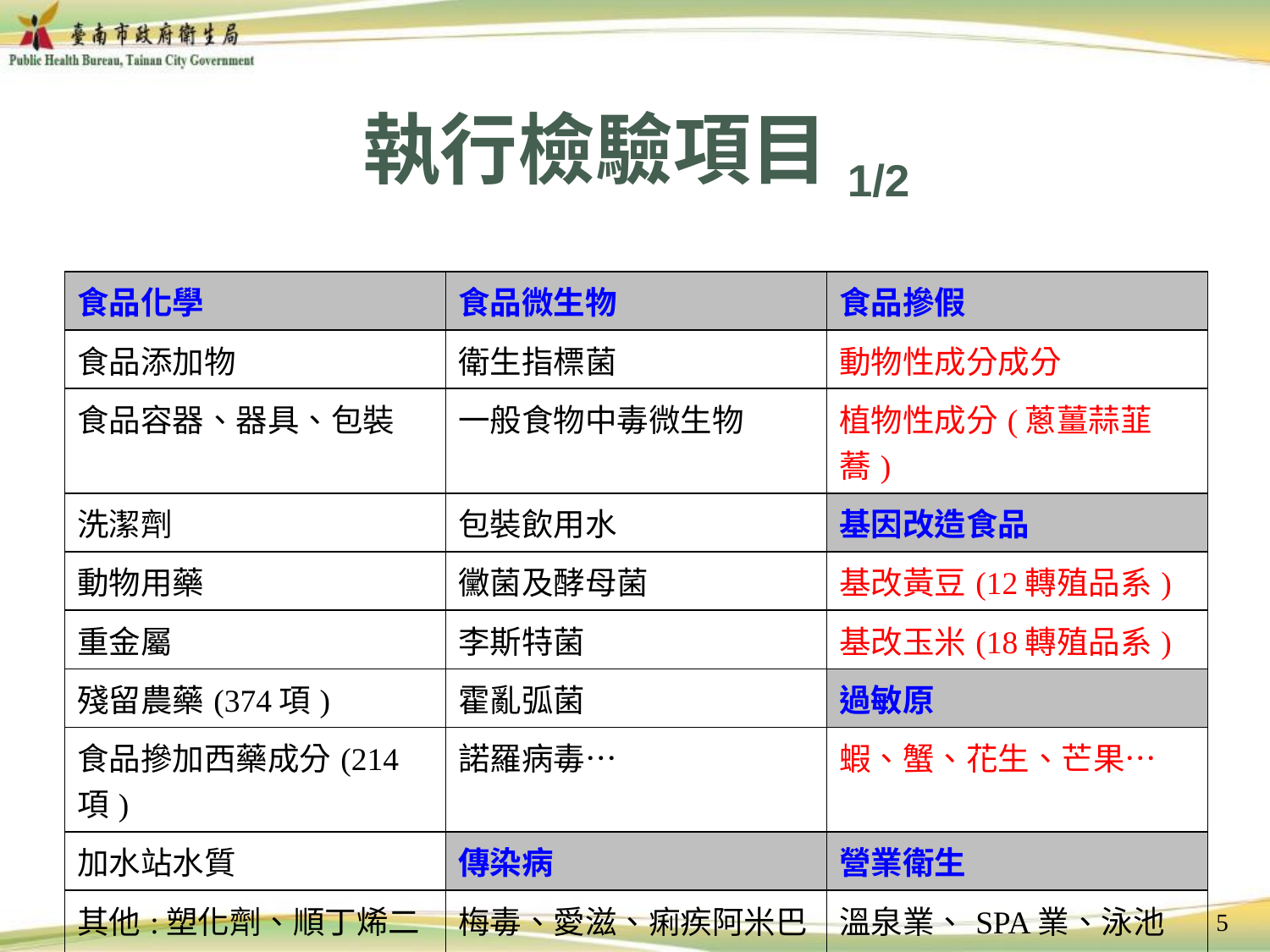

# 執行檢驗項目1/2
| 食品化學 | 食品微生物 | 食品摻假 |
| --- | --- | --- |
| 食品添加物 | 衛生指標菌 | 動物性成分成分 |
| 食品容器、器具、包裝 | 一般食物中毒微生物 | 植物性成分(蔥薑蒜韮蕎) |
| 洗潔劑 | 包裝飲用水 | 基因改造食品 |
| 動物用藥 | 黴菌及酵母菌 | 基改黃豆(12轉殖品系) |
| 重金屬 | 李斯特菌 | 基改玉米(18轉殖品系) |
| 殘留農藥(374項) | 霍亂弧菌 | 過敏原 |
| 食品摻加西藥成分(214項) | 諾羅病毒… | 蝦、蟹、花生、芒果… |
| 加水站水質 | 傳染病 | 營業衛生 |
| 其他:塑化劑、順丁烯二酸、二甲基黃、二乙基黃… | 梅毒、愛滋、痢疾阿米巴… | 溫泉業、SPA業、泳池業水質衛生 |
5